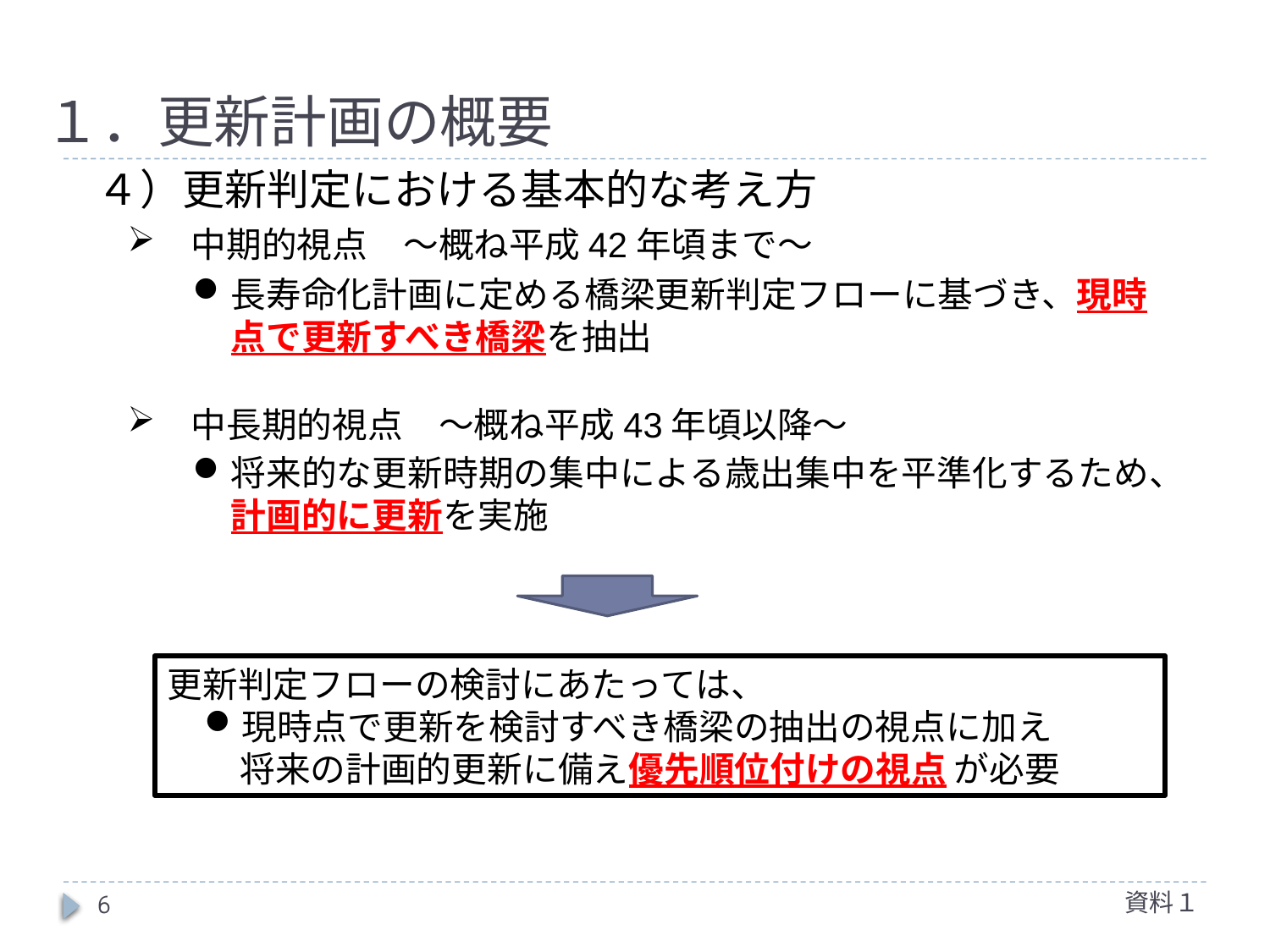

# １．更新計画の概要
４）更新判定における基本的な考え方
中期的視点　～概ね平成42年頃まで～
長寿命化計画に定める橋梁更新判定フローに基づき、現時点で更新すべき橋梁を抽出

中長期的視点　～概ね平成43年頃以降～
将来的な更新時期の集中による歳出集中を平準化するため、計画的に更新を実施

更新判定フローの検討にあたっては、
現時点で更新を検討すべき橋梁の抽出の視点に加え
　将来の計画的更新に備え優先順位付けの視点 が必要

資料１
6